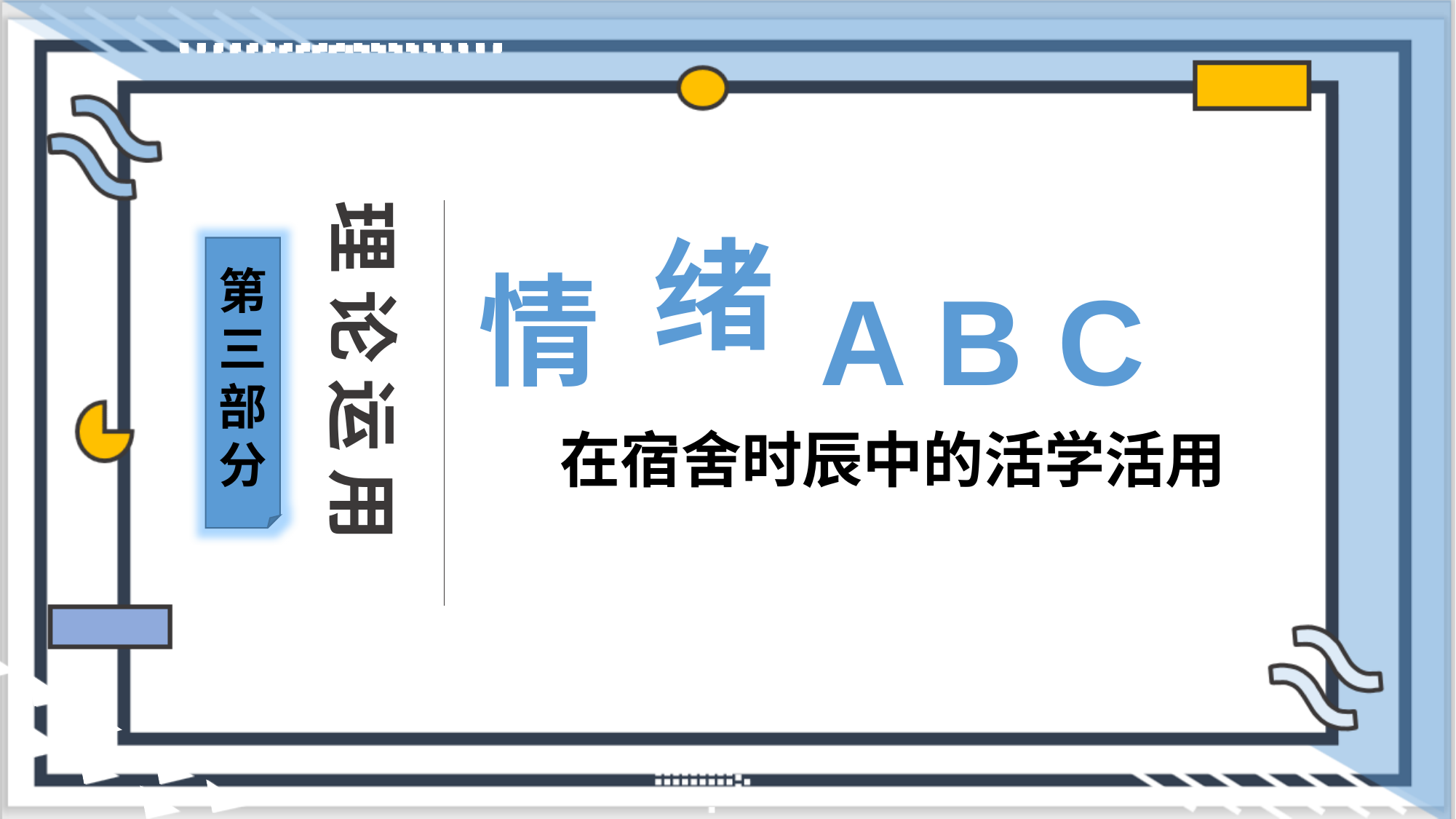

理 论 运 用
绪
第三部分
情
A B C
在宿舍时辰中的活学活用